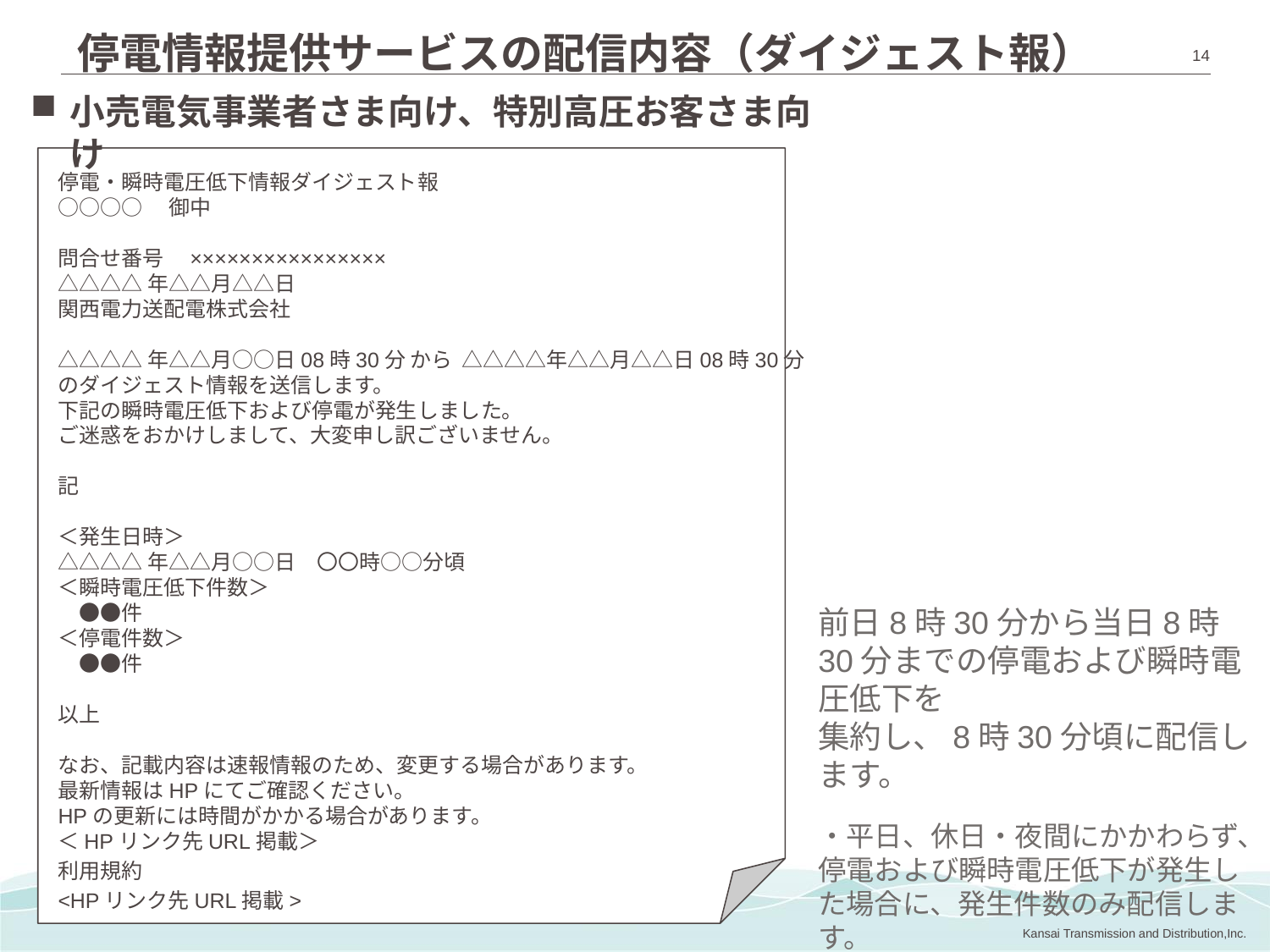

停電情報提供サービスの配信内容（ダイジェスト報）
小売電気事業者さま向け、特別高圧お客さま向け

停電・瞬時電圧低下情報ダイジェスト報
○○○○　御中

問合せ番号　××××××××××××××××
△△△△年△△月△△日
関西電力送配電株式会社

△△△△年△△月○○日08時30分 から  △△△△年△△月△△日08時30分
のダイジェスト情報を送信します。
下記の瞬時電圧低下および停電が発生しました。
ご迷惑をおかけしまして、大変申し訳ございません。

記

＜発生日時＞
△△△△年△△月○○日　〇〇時○○分頃
＜瞬時電圧低下件数＞
　●●件
＜停電件数＞
　●●件

以上

なお、記載内容は速報情報のため、変更する場合があります。
最新情報はHPにてご確認ください。
HPの更新には時間がかかる場合があります。
＜HPリンク先URL掲載＞
利用規約
<HPリンク先URL掲載>

前日8時30分から当日8時30分までの停電および瞬時電圧低下を
集約し、8時30分頃に配信します。
・平日、休日・夜間にかかわらず、
停電および瞬時電圧低下が発生した場合に、発生件数のみ配信します。